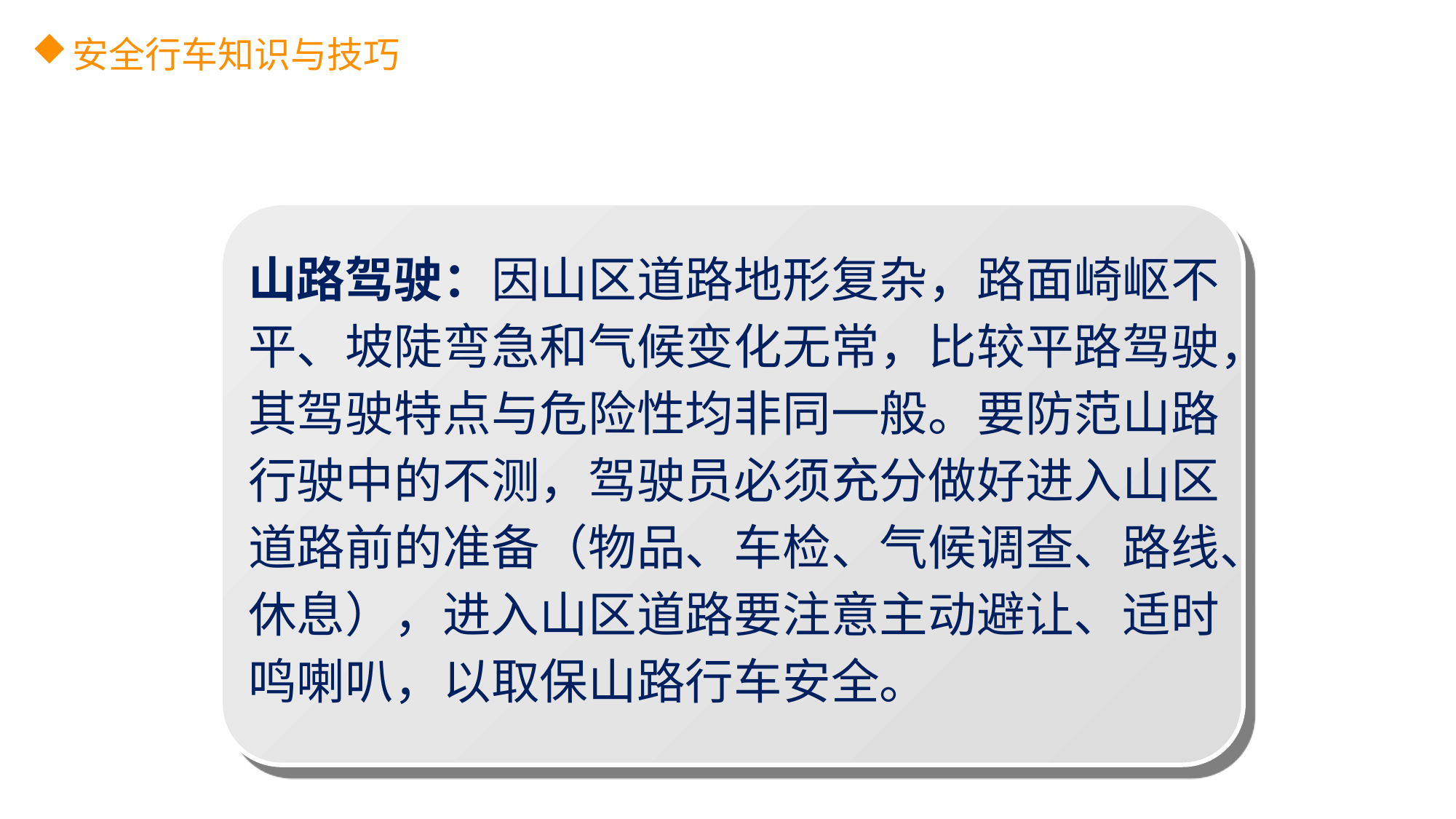

安全行车知识与技巧

山路驾驶：因山区道路地形复杂，路面崎岖不平、坡陡弯急和气候变化无常，比较平路驾驶，其驾驶特点与危险性均非同一般。要防范山路行驶中的不测，驾驶员必须充分做好进入山区道路前的准备（物品、车检、气候调查、路线、休息），进入山区道路要注意主动避让、适时鸣喇叭，以取保山路行车安全。